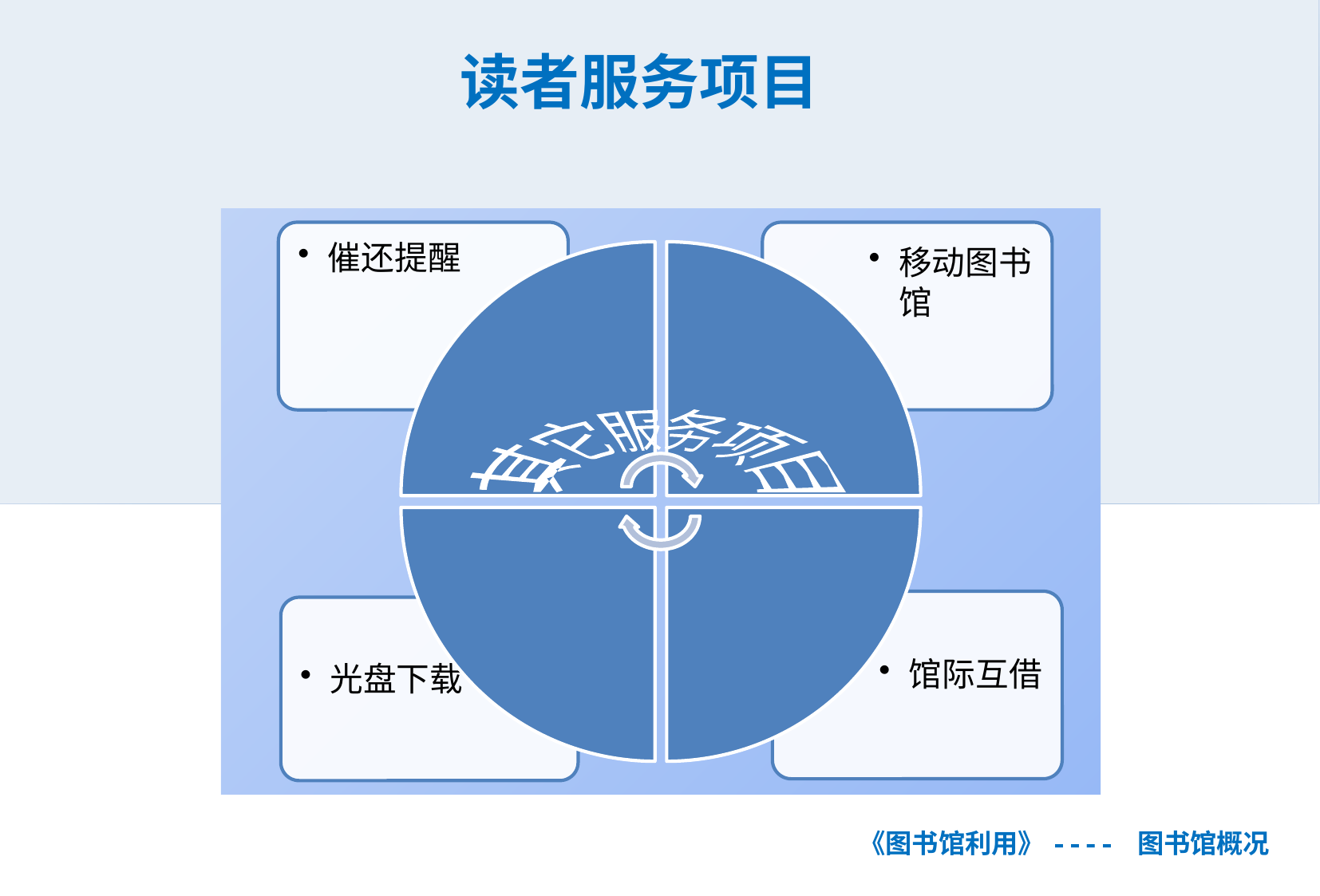

读者服务项目
馆际互借
光盘下载
移动图书馆
催还提醒

其它服务项目
《图书馆利用》---- 图书馆概况